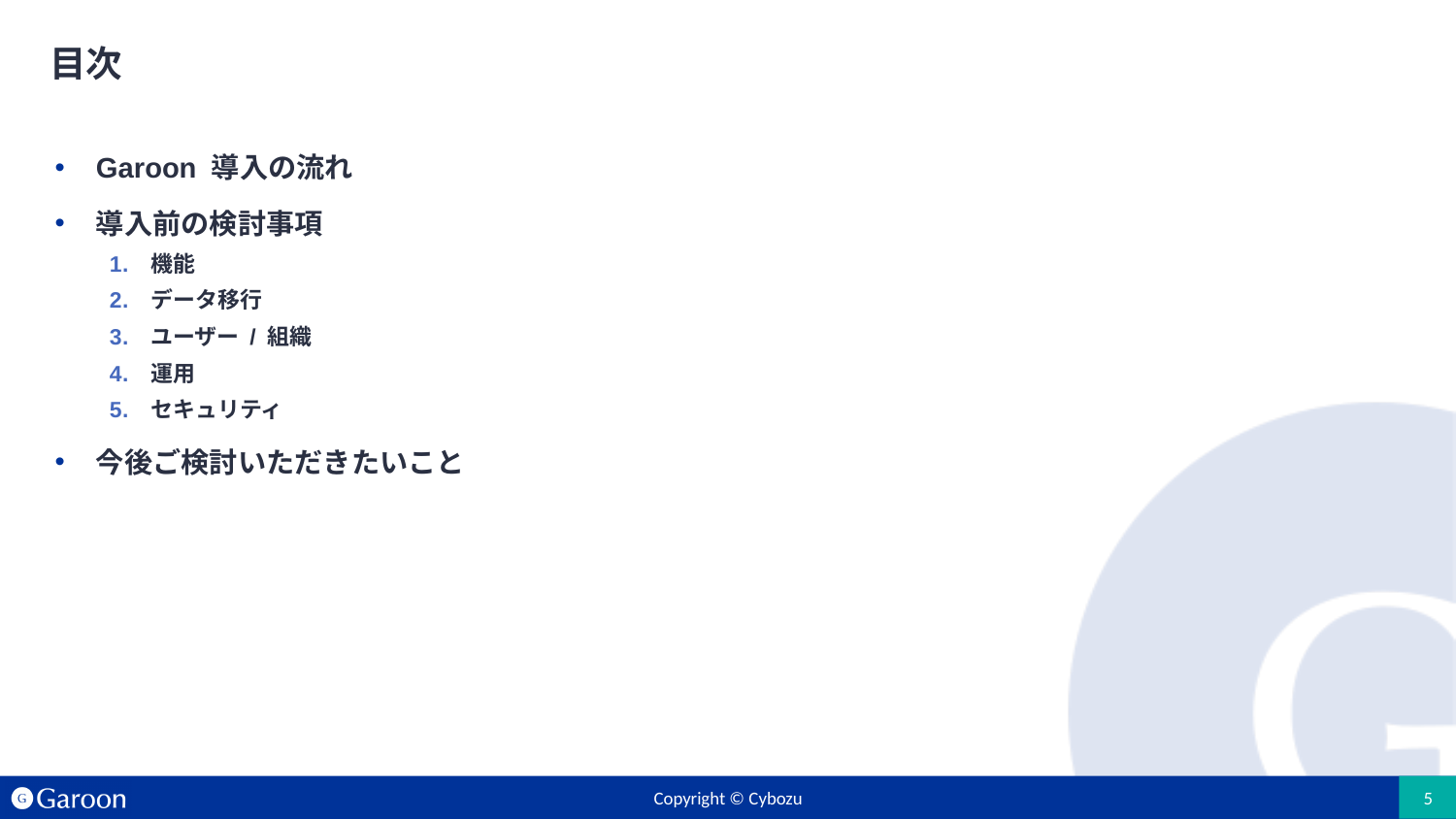

# 目次

Garoon 導入の流れ
導入前の検討事項
機能
データ移行
ユーザー / 組織
運用
セキュリティ
今後ご検討いただきたいこと